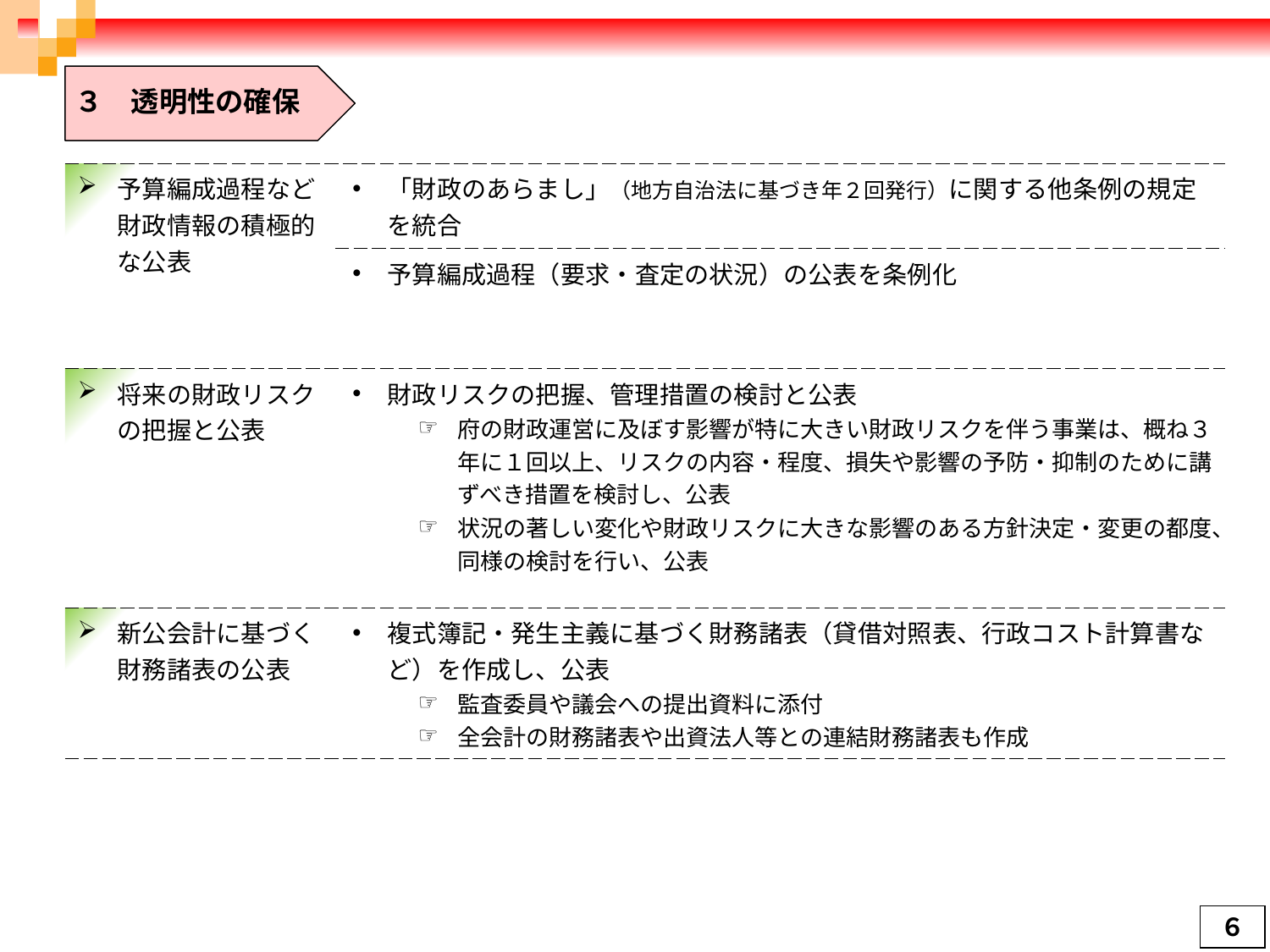

３　透明性の確保
| 予算編成過程など財政情報の積極的な公表 | 「財政のあらまし」（地方自治法に基づき年２回発行）に関する他条例の規定を統合 |
| --- | --- |
|  | 予算編成過程（要求・査定の状況）の公表を条例化 |
| 将来の財政リスクの把握と公表 | 財政リスクの把握、管理措置の検討と公表　 府の財政運営に及ぼす影響が特に大きい財政リスクを伴う事業は、概ね３年に１回以上、リスクの内容・程度、損失や影響の予防・抑制のために講ずべき措置を検討し、公表 状況の著しい変化や財政リスクに大きな影響のある方針決定・変更の都度、同様の検討を行い、公表 |
| 新公会計に基づく財務諸表の公表 | 複式簿記・発生主義に基づく財務諸表（貸借対照表、行政コスト計算書など）を作成し、公表 監査委員や議会への提出資料に添付 全会計の財務諸表や出資法人等との連結財務諸表も作成 |
６